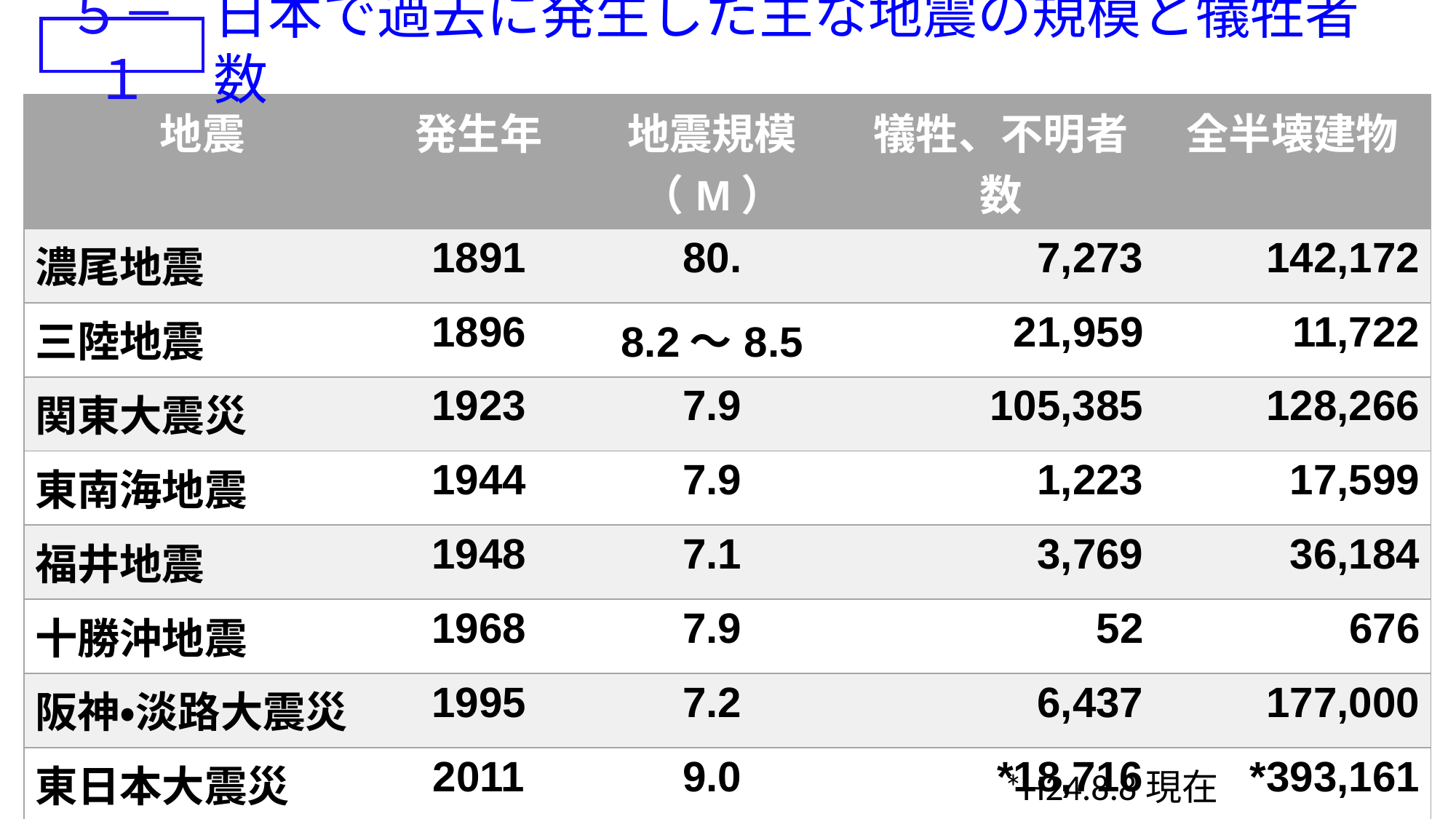

日本で過去に発生した主な地震の規模と犠牲者数
５－１
| 地震 | 発生年 | 地震規模（M） | 犠牲、不明者数 | 全半壊建物 |
| --- | --- | --- | --- | --- |
| 濃尾地震 | 1891 | 80. | 7,273 | 142,172 |
| 三陸地震 | 1896 | 8.2～8.5 | 21,959 | 11,722 |
| 関東大震災 | 1923 | 7.9 | 105,385 | 128,266 |
| 東南海地震 | 1944 | 7.9 | 1,223 | 17,599 |
| 福井地震 | 1948 | 7.1 | 3,769 | 36,184 |
| 十勝沖地震 | 1968 | 7.9 | 52 | 676 |
| 阪神・淡路大震災 | 1995 | 7.2 | 6,437 | 177,000 |
| 東日本大震災 | 2011 | 9.0 | \*18,716 | \*393,161 |
*H24.8.8現在